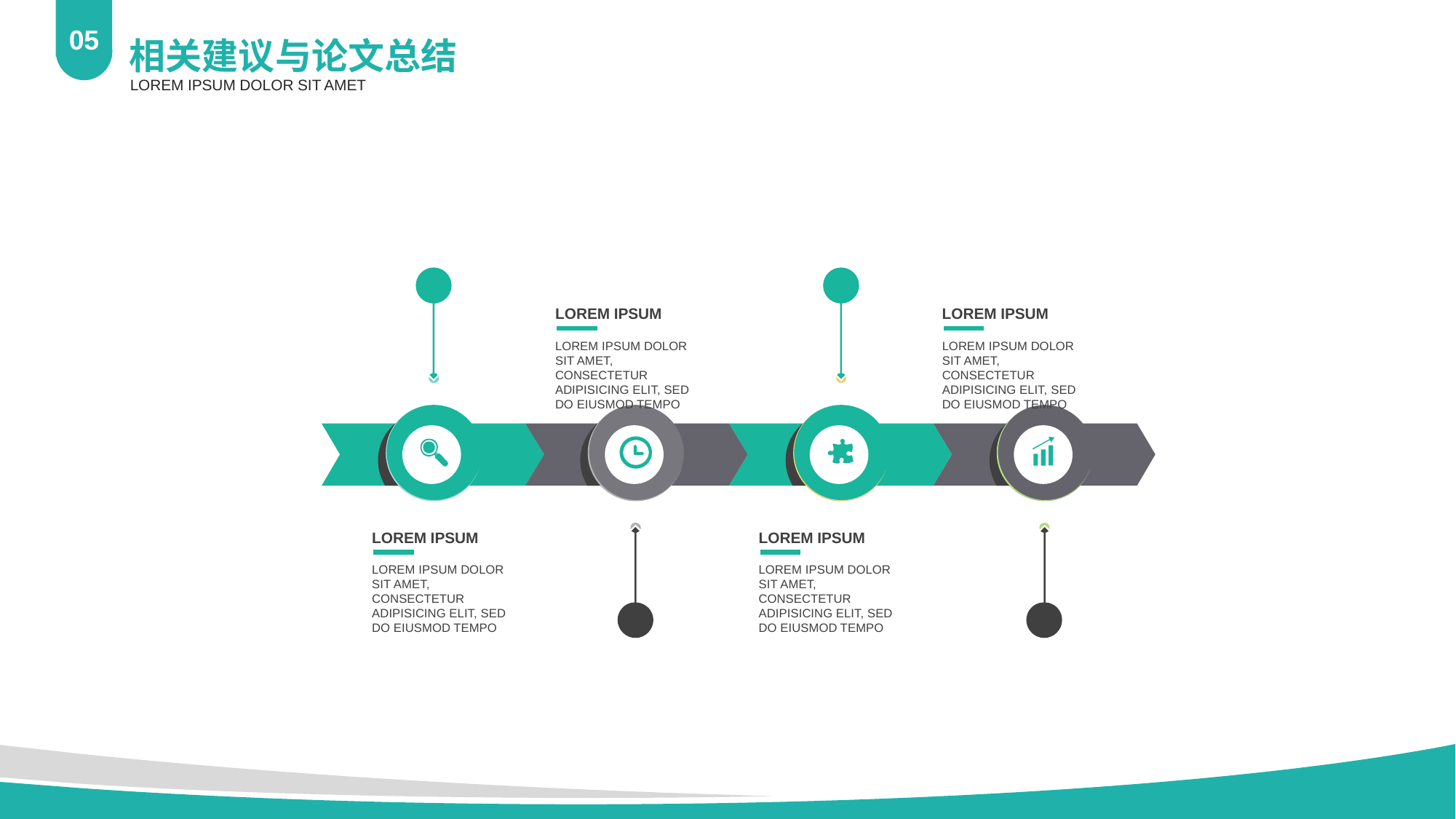

05
相关建议与论文总结
LOREM IPSUM DOLOR SIT AMET

LOREM IPSUM
LOREM IPSUM DOLOR SIT AMET, CONSECTETUR ADIPISICING ELIT, SED DO EIUSMOD TEMPO

LOREM IPSUM
LOREM IPSUM DOLOR SIT AMET, CONSECTETUR ADIPISICING ELIT, SED DO EIUSMOD TEMPO

LOREM IPSUM
LOREM IPSUM DOLOR SIT AMET, CONSECTETUR ADIPISICING ELIT, SED DO EIUSMOD TEMPO

LOREM IPSUM
LOREM IPSUM DOLOR SIT AMET, CONSECTETUR ADIPISICING ELIT, SED DO EIUSMOD TEMPO